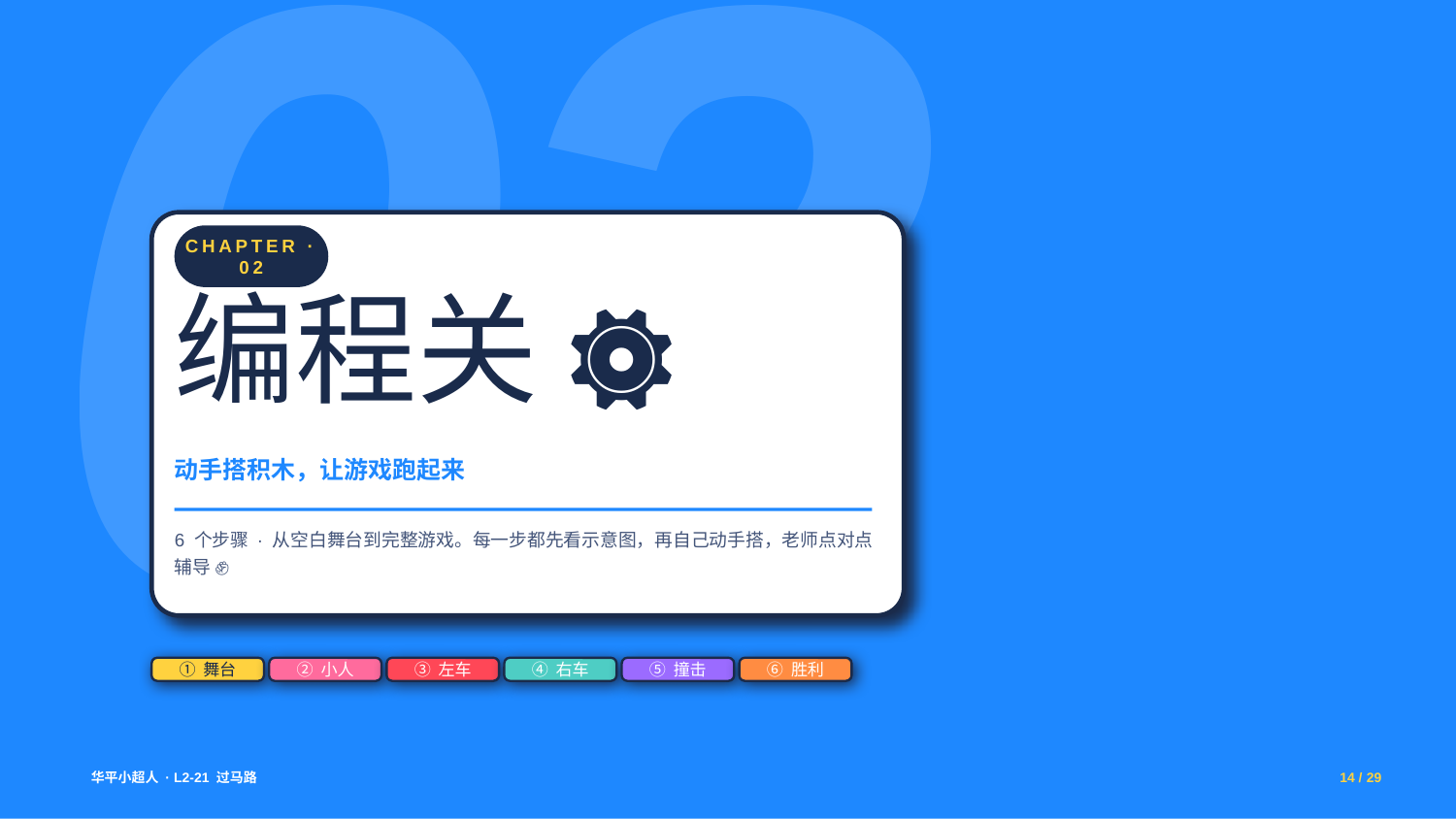

02

CHAPTER · 02
编程关 ⚙️
动手搭积木，让游戏跑起来

6 个步骤 · 从空白舞台到完整游戏。每一步都先看示意图，再自己动手搭，老师点对点辅导 ✊
① 舞台
② 小人
③ 左车
④ 右车
⑤ 撞击
⑥ 胜利
华平小超人 · L2-21 过马路
14 / 29